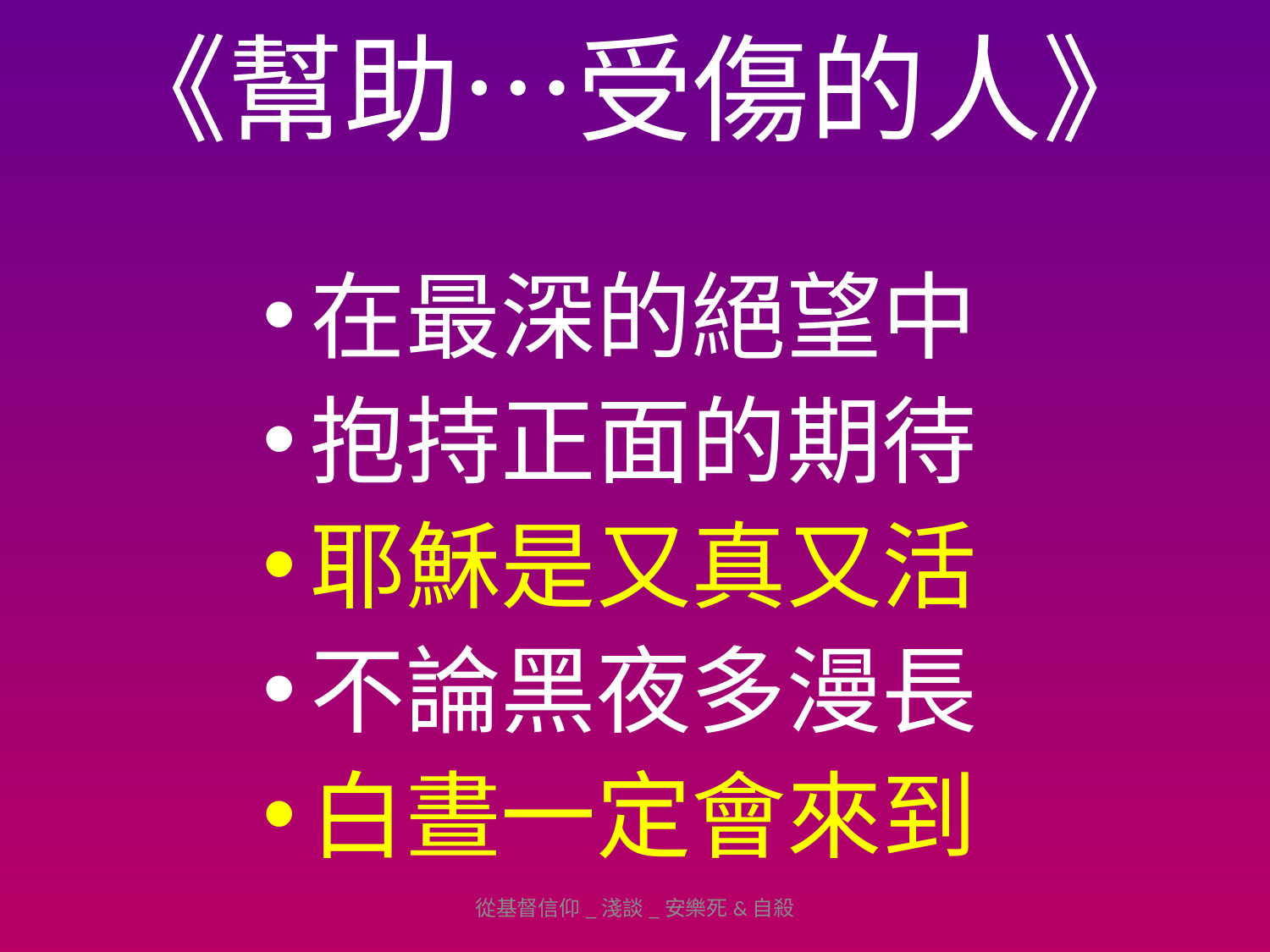

# 《幫助…受傷的人》
在最深的絕望中
抱持正面的期待
耶穌是又真又活
不論黑夜多漫長
白晝一定會來到
從基督信仰_淺談_安樂死&自殺